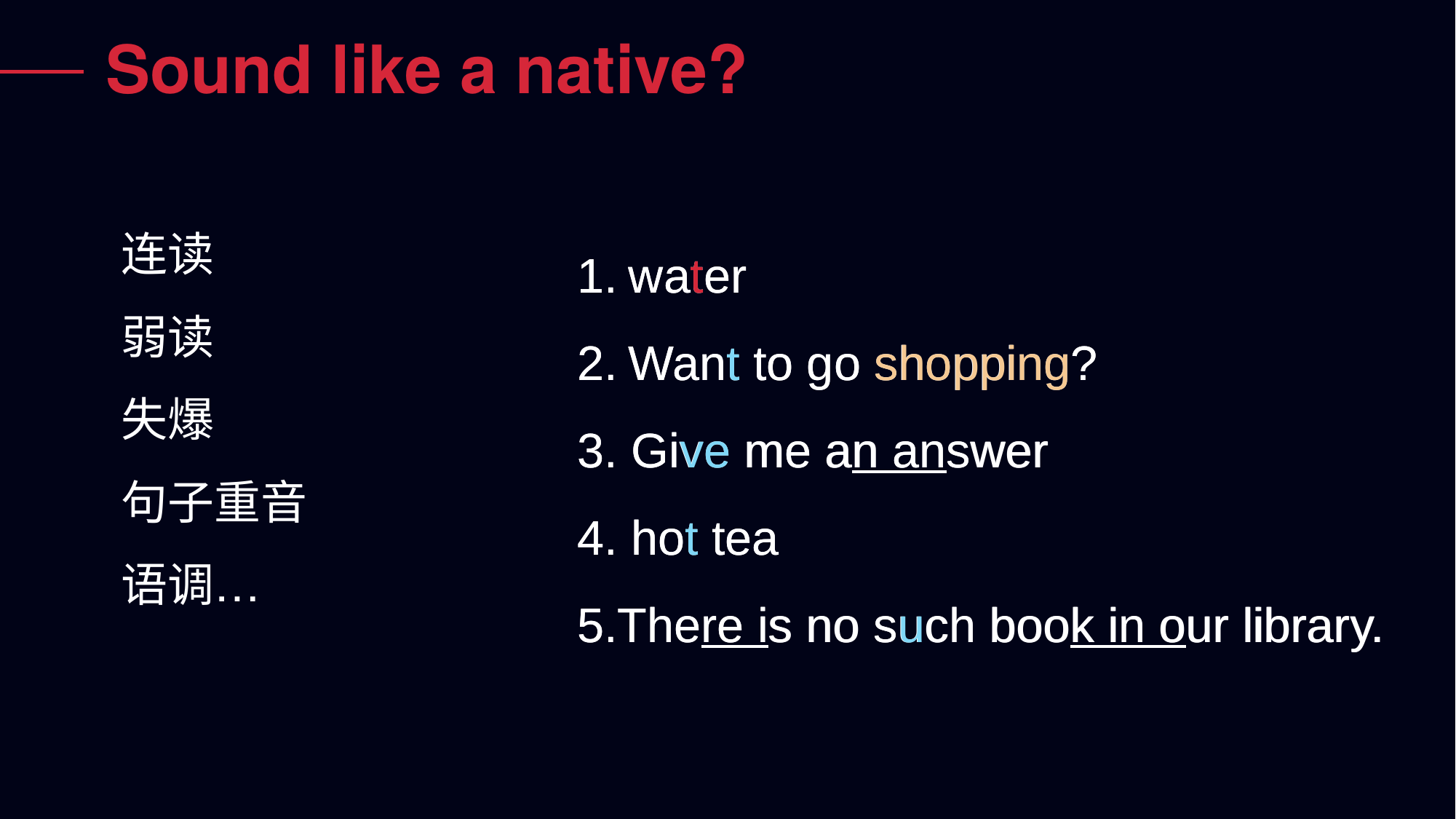

# Sound like a native?
连读
弱读
失爆
句子重音
语调…
water
Want to go shopping?
3. Give me an answer
4. hot tea
5.There is no such book in our library.
water
Want to go shopping?
3. Give me an answer
4. hot tea
5.There is no such book in our library.